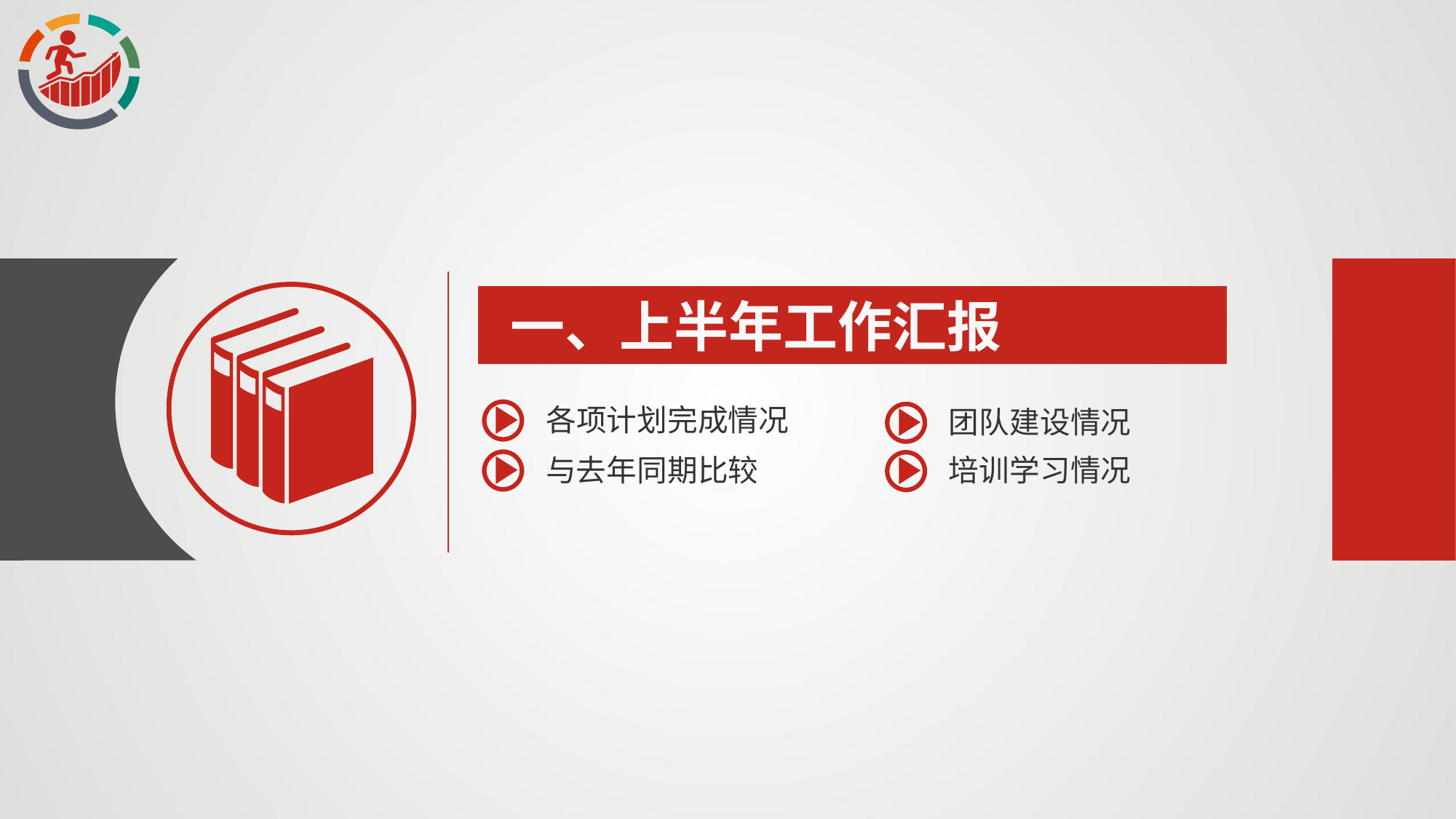

一、上半年工作汇报
各项计划完成情况

团队建设情况

与去年同期比较

培训学习情况